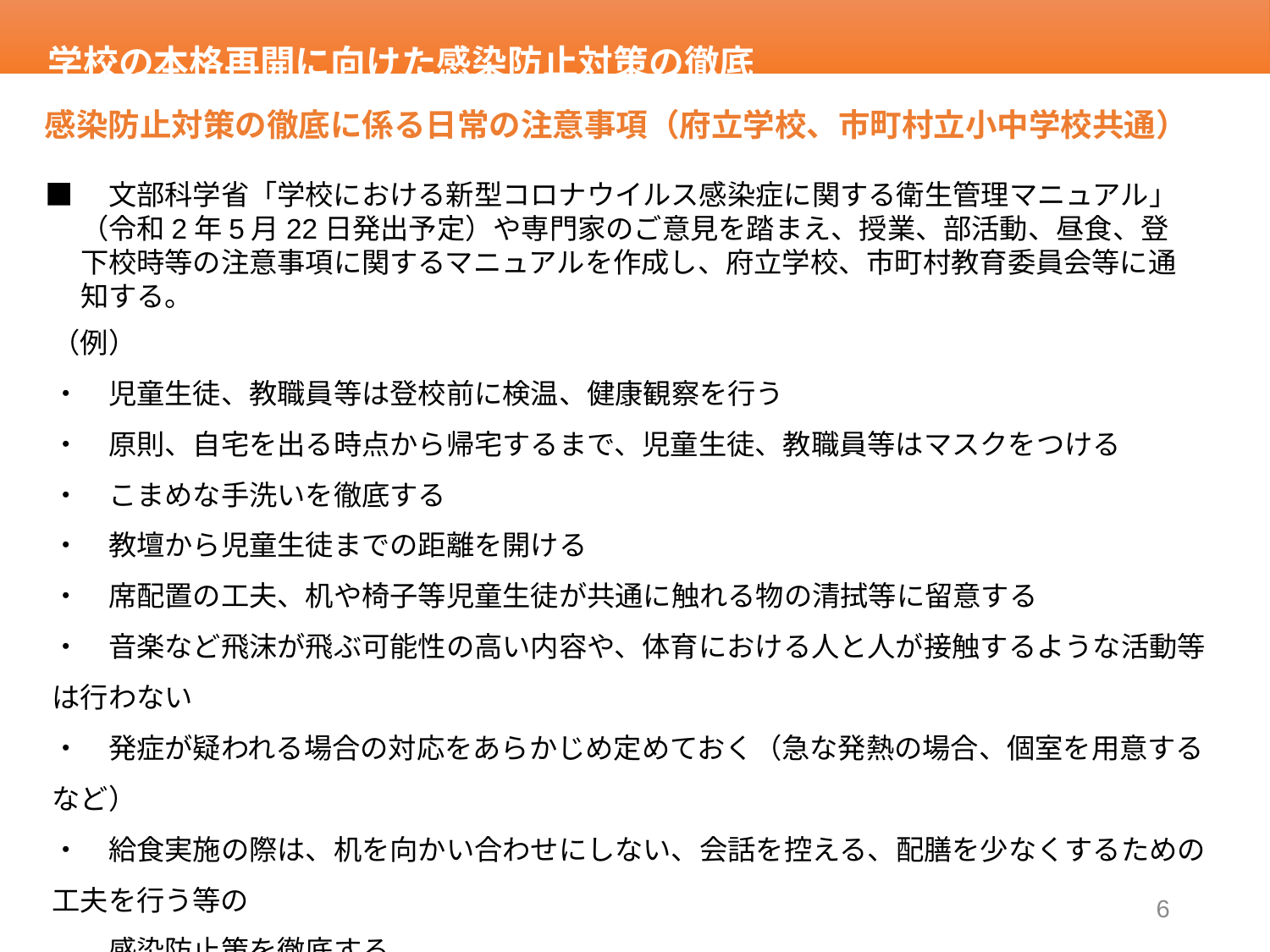

学校の本格再開に向けた感染防止対策の徹底

令和２年３月31日
感染防止対策の徹底に係る日常の注意事項（府立学校、市町村立小中学校共通）
■　文部科学省「学校における新型コロナウイルス感染症に関する衛生管理マニュアル」（令和2年5月22日発出予定）や専門家のご意見を踏まえ、授業、部活動、昼食、登下校時等の注意事項に関するマニュアルを作成し、府立学校、市町村教育委員会等に通知する。
（例）
・　児童生徒、教職員等は登校前に検温、健康観察を行う
・　原則、自宅を出る時点から帰宅するまで、児童生徒、教職員等はマスクをつける
・　こまめな手洗いを徹底する
・　教壇から児童生徒までの距離を開ける
・　席配置の工夫、机や椅子等児童生徒が共通に触れる物の清拭等に留意する
・　音楽など飛沫が飛ぶ可能性の高い内容や、体育における人と人が接触するような活動等は行わない
・　発症が疑われる場合の対応をあらかじめ定めておく（急な発熱の場合、個室を用意するなど）
・　給食実施の際は、机を向かい合わせにしない、会話を控える、配膳を少なくするための工夫を行う等の
　　感染防止策を徹底する

6